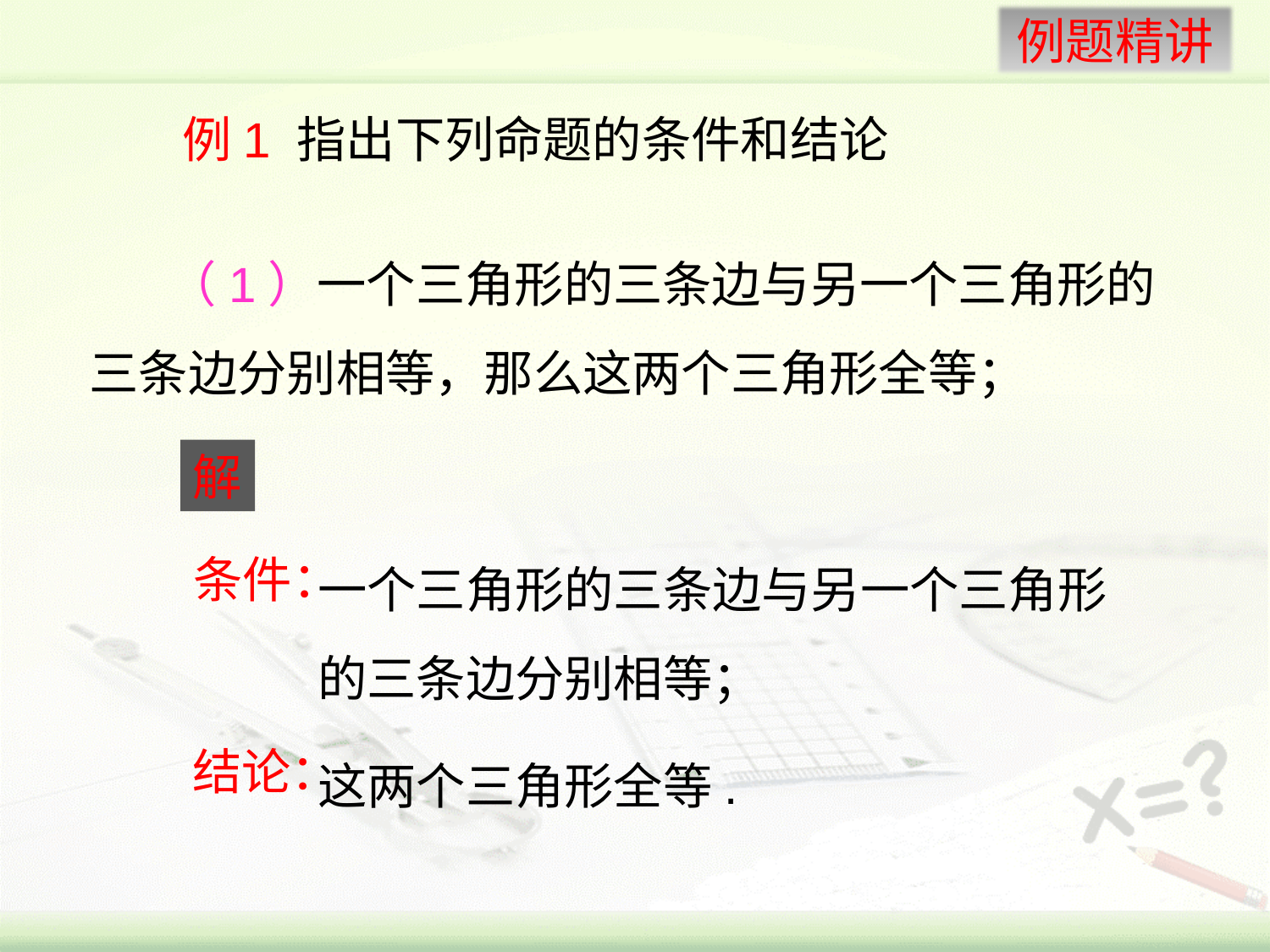

例1 指出下列命题的条件和结论
      （1）一个三角形的三条边与另一个三角形的三条边分别相等，那么这两个三角形全等；
解
一个三角形的三条边与另一个三角形的三条边分别相等；
条件：
这两个三角形全等.
结论：